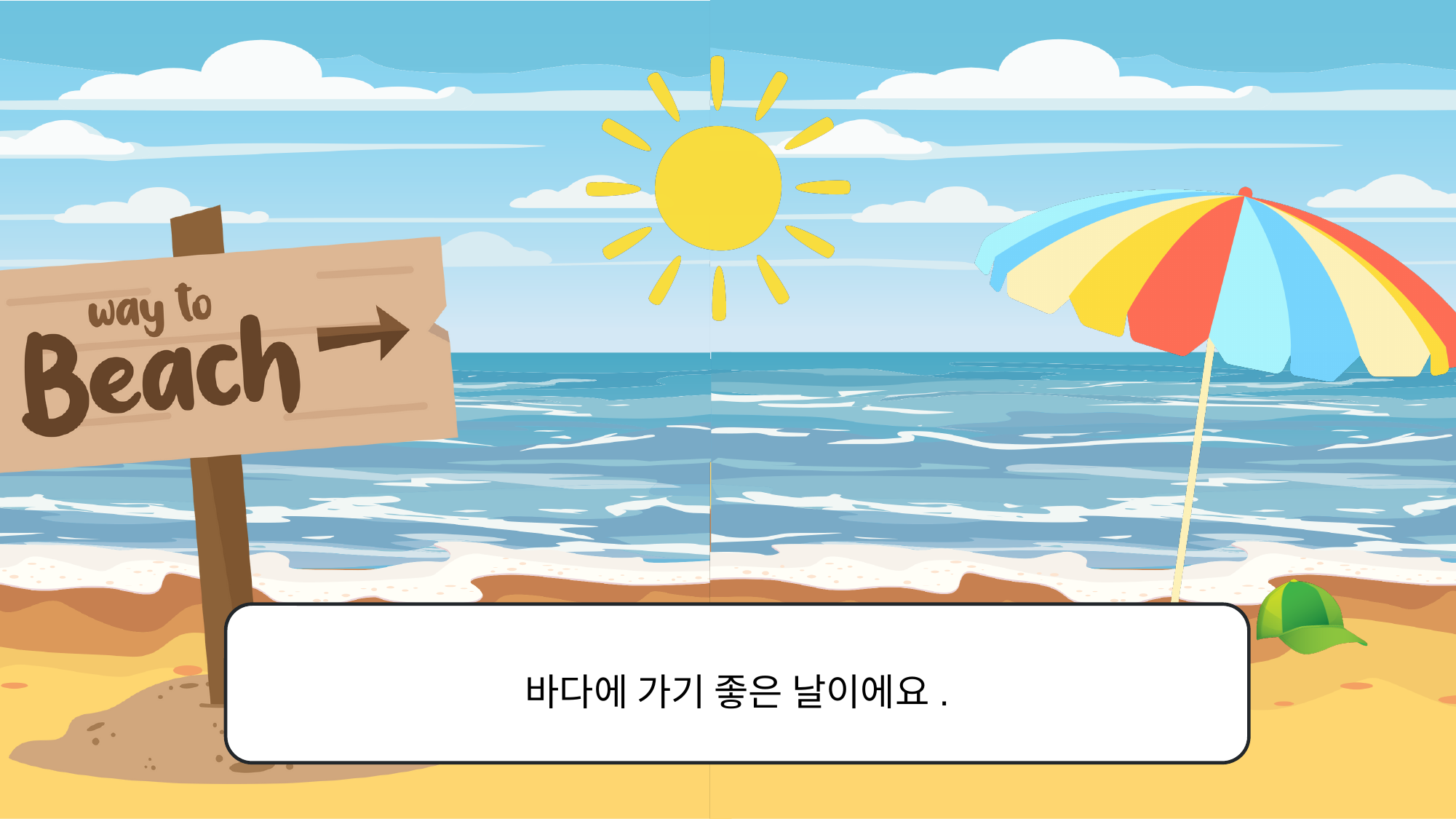

# Slide 19
바다에 가기 좋은 날이에요.
9